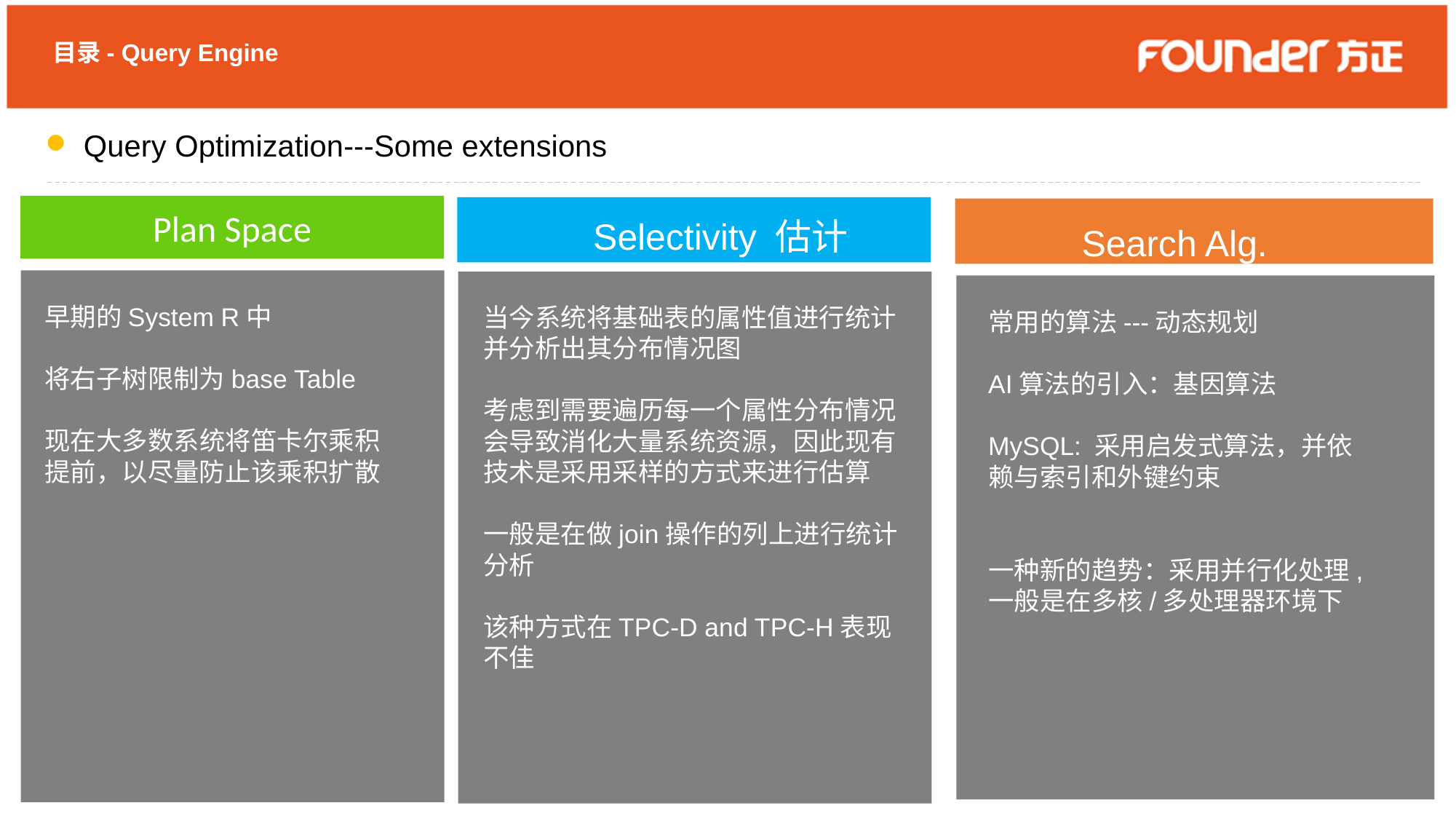

目录- Query Engine
Query Optimization---Some extensions

Plan Space

早期的System R中

将右子树限制为base Table

现在大多数系统将笛卡尔乘积提前，以尽量防止该乘积扩散

Selectivity 估计

当今系统将基础表的属性值进行统计并分析出其分布情况图

考虑到需要遍历每一个属性分布情况会导致消化大量系统资源，因此现有技术是采用采样的方式来进行估算

一般是在做join操作的列上进行统计分析

该种方式在TPC-D and TPC-H表现不佳

Search Alg.

常用的算法---动态规划

AI算法的引入：基因算法

MySQL: 采用启发式算法，并依赖与索引和外键约束

一种新的趋势：采用并行化处理, 一般是在多核/多处理器环境下